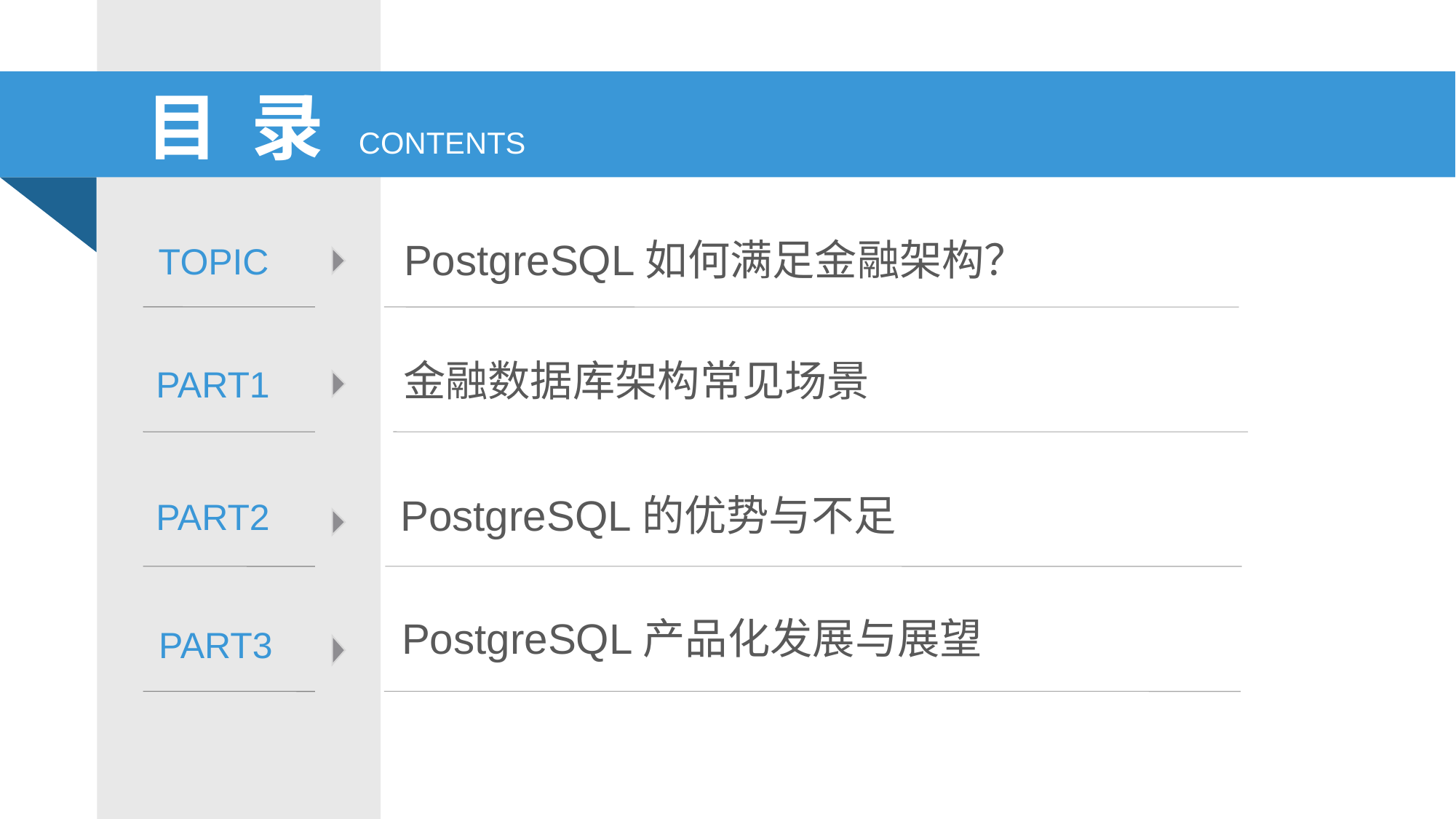

PostgreSQL如何满足金融架构？
TOPIC

金融数据库架构常见场景
PART1

PostgreSQL的优势与不足
PART2

PostgreSQL产品化发展与展望
PART3